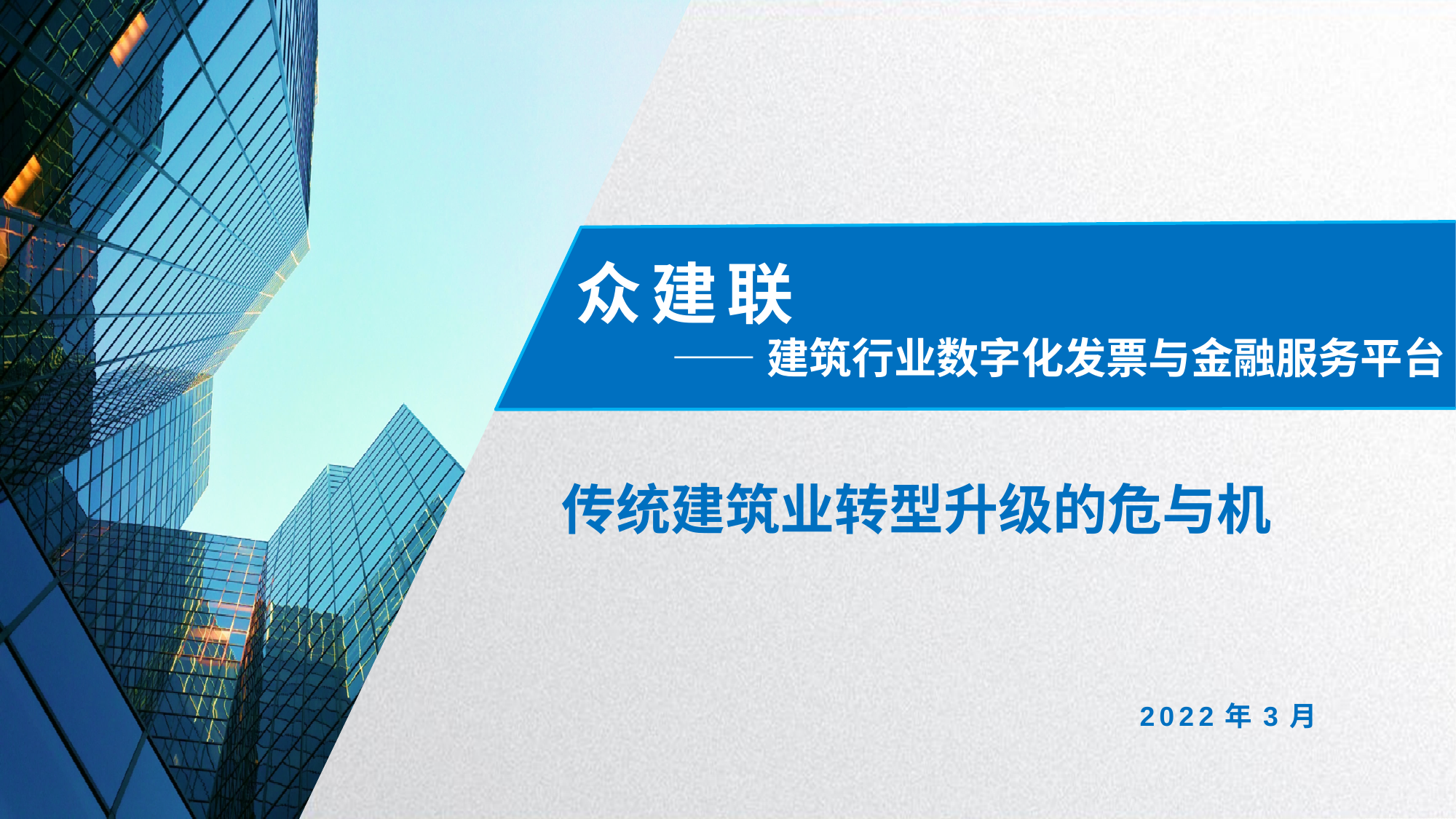

众建联
          ——建筑行业数字化发票与金融服务平台
传统建筑业转型升级的危与机
2022年3月